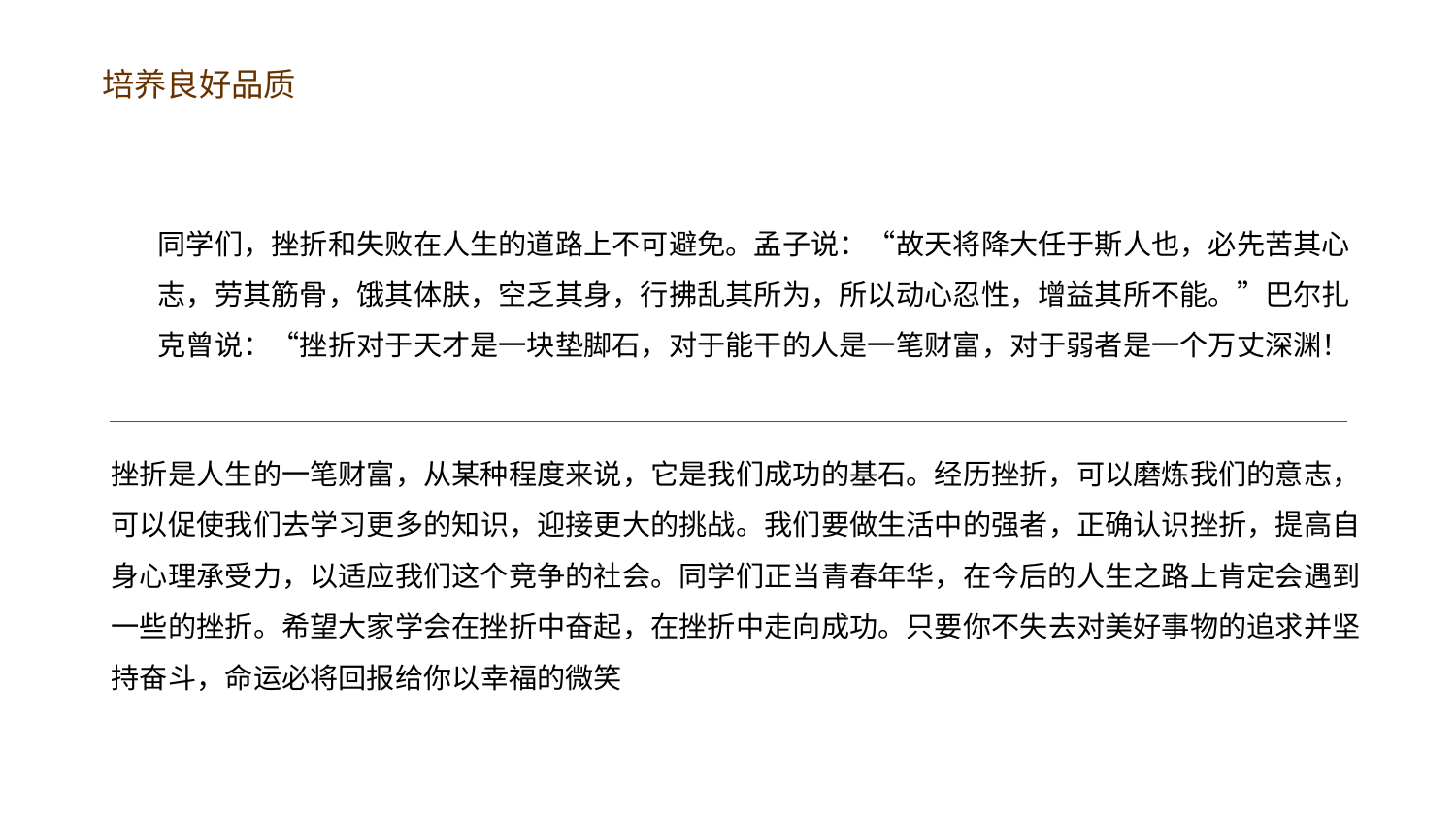

同学们，挫折和失败在人生的道路上不可避免。孟子说：“故天将降大任于斯人也，必先苦其心志，劳其筋骨，饿其体肤，空乏其身，行拂乱其所为，所以动心忍性，增益其所不能。”巴尔扎克曾说：“挫折对于天才是一块垫脚石，对于能干的人是一笔财富，对于弱者是一个万丈深渊！
挫折是人生的一笔财富，从某种程度来说，它是我们成功的基石。经历挫折，可以磨炼我们的意志，可以促使我们去学习更多的知识，迎接更大的挑战。我们要做生活中的强者，正确认识挫折，提高自身心理承受力，以适应我们这个竞争的社会。同学们正当青春年华，在今后的人生之路上肯定会遇到一些的挫折。希望大家学会在挫折中奋起，在挫折中走向成功。只要你不失去对美好事物的追求并坚持奋斗，命运必将回报给你以幸福的微笑